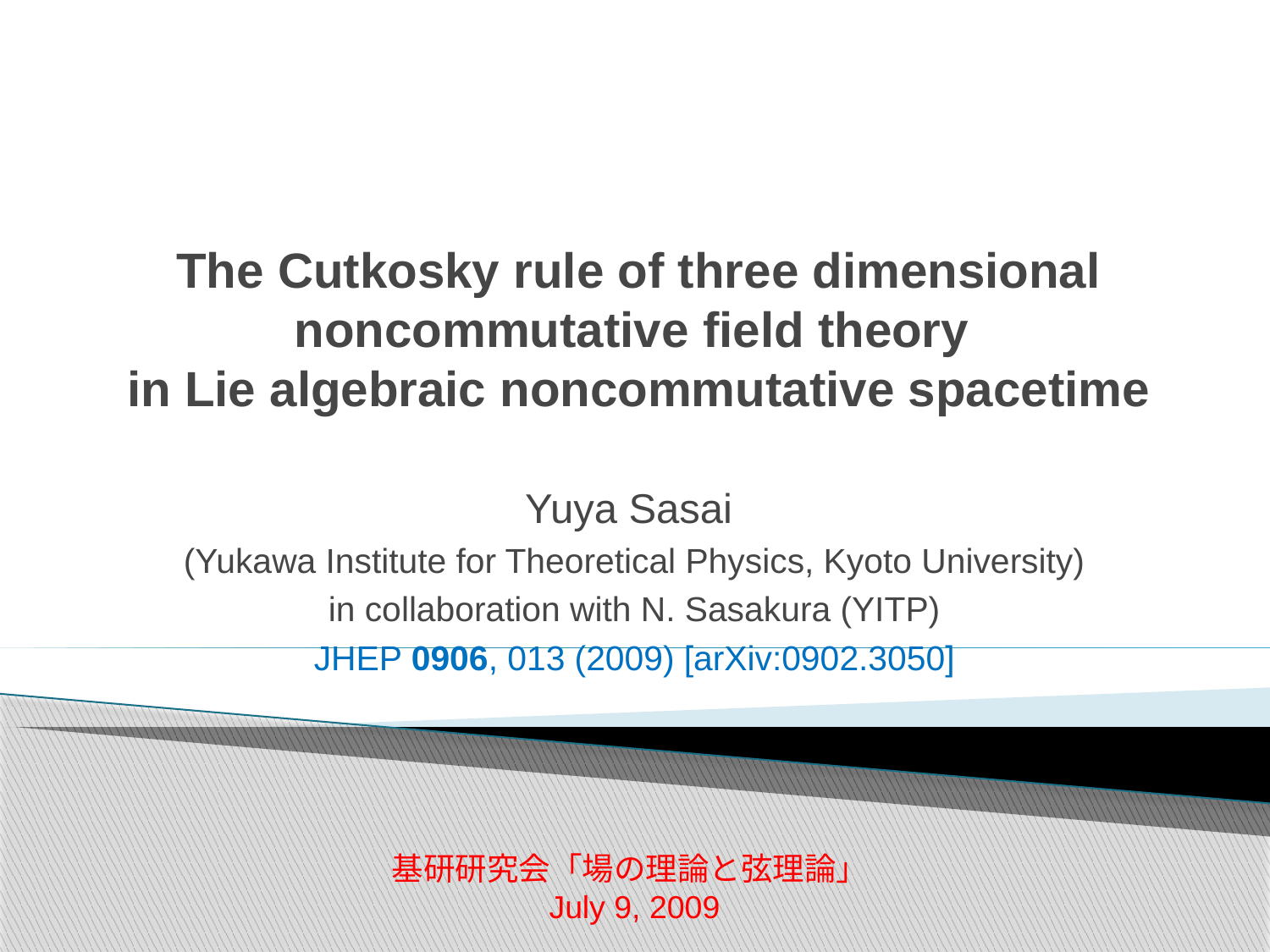

# The Cutkosky rule of three dimensional noncommutative field theory in Lie algebraic noncommutative spacetime
Yuya Sasai
(Yukawa Institute for Theoretical Physics, Kyoto University)
in collaboration with N. Sasakura (YITP)
JHEP 0906, 013 (2009) [arXiv:0902.3050]
基研研究会「場の理論と弦理論」
 July 9, 2009